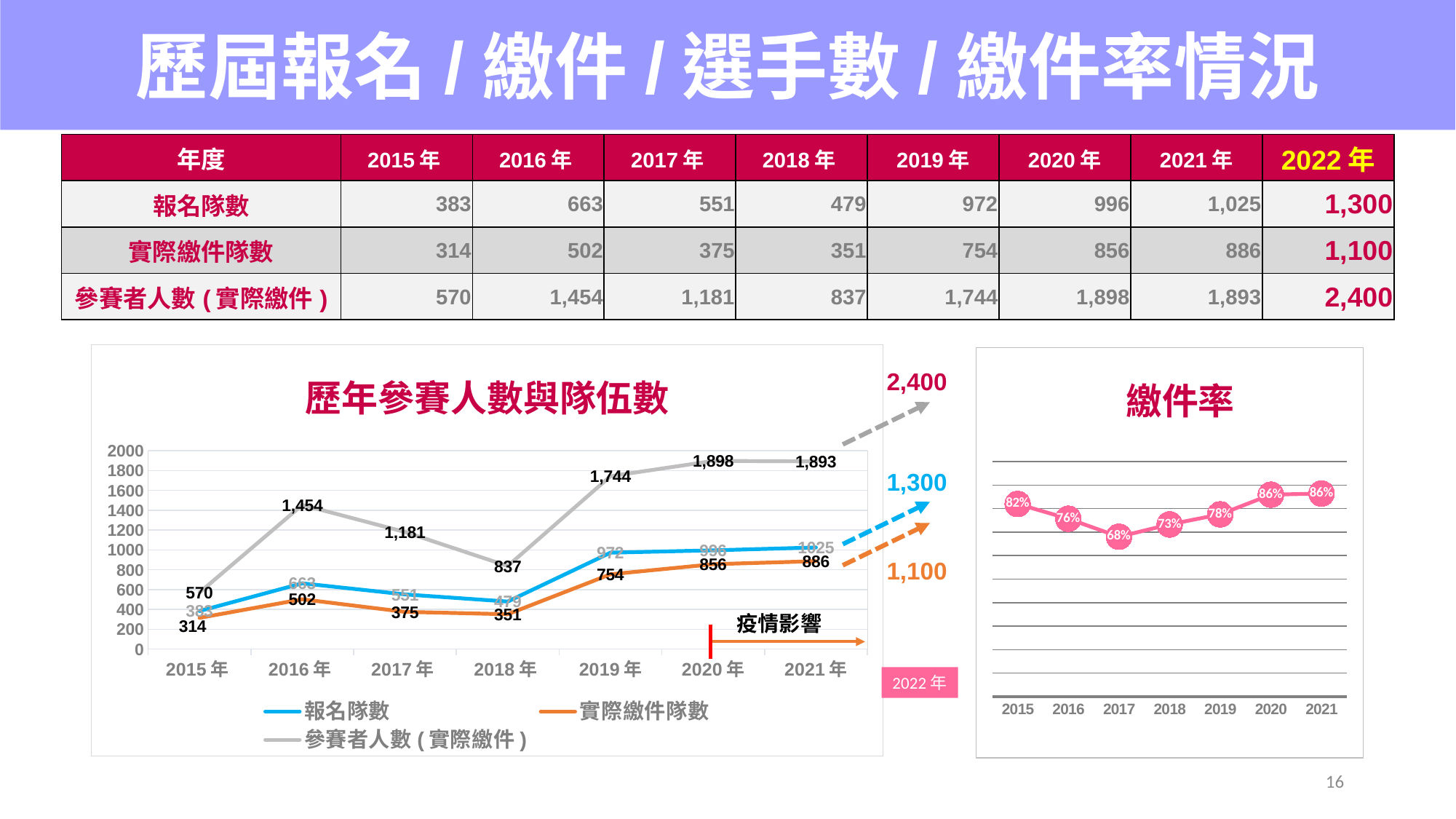

歷屆報名/繳件/選手數/繳件率情況
| 年度 | 2015年 | 2016年 | 2017年 | 2018年 | 2019年 | 2020年 | 2021年 | 2022年 |
| --- | --- | --- | --- | --- | --- | --- | --- | --- |
| 報名隊數 | 383 | 663 | 551 | 479 | 972 | 996 | 1,025 | 1,300 |
| 實際繳件隊數 | 314 | 502 | 375 | 351 | 754 | 856 | 886 | 1,100 |
| 參賽者人數(實際繳件) | 570 | 1,454 | 1,181 | 837 | 1,744 | 1,898 | 1,893 | 2,400 |

### Chart: 歷年參賽人數與隊伍數

| Category | 報名隊數 | 實際繳件隊數 | 參賽者人數(實際繳件) |
|---|---|---|---|
| 2015年  | 383.0 | 314.0 | 570.0 |
| 2016年  | 663.0 | 502.0 | 1454.0 |
| 2017年  | 551.0 | 375.0 | 1181.0 |
| 2018年  | 479.0 | 351.0 | 837.0 |
| 2019年 | 972.0 | 754.0 | 1744.0 |
| 2020年 | 996.0 | 856.0 | 1898.0 |
| 2021年 | 1025.0 | 886.0 | 1893.0 |
2,400
1,300
1,100

### Chart:

| Category | 繳件率 |
|---|---|
| 2015 | 0.8198433420365535 |
| 2016 | 0.7571644042232277 |
| 2017 | 0.6805807622504537 |
| 2018 | 0.732776617954071 |
| 2019 | 0.7757201646090535 |
| 2020 | 0.8594377510040161 |
| 2021 | 0.864390243902439 |
疫情影響
2022年
16